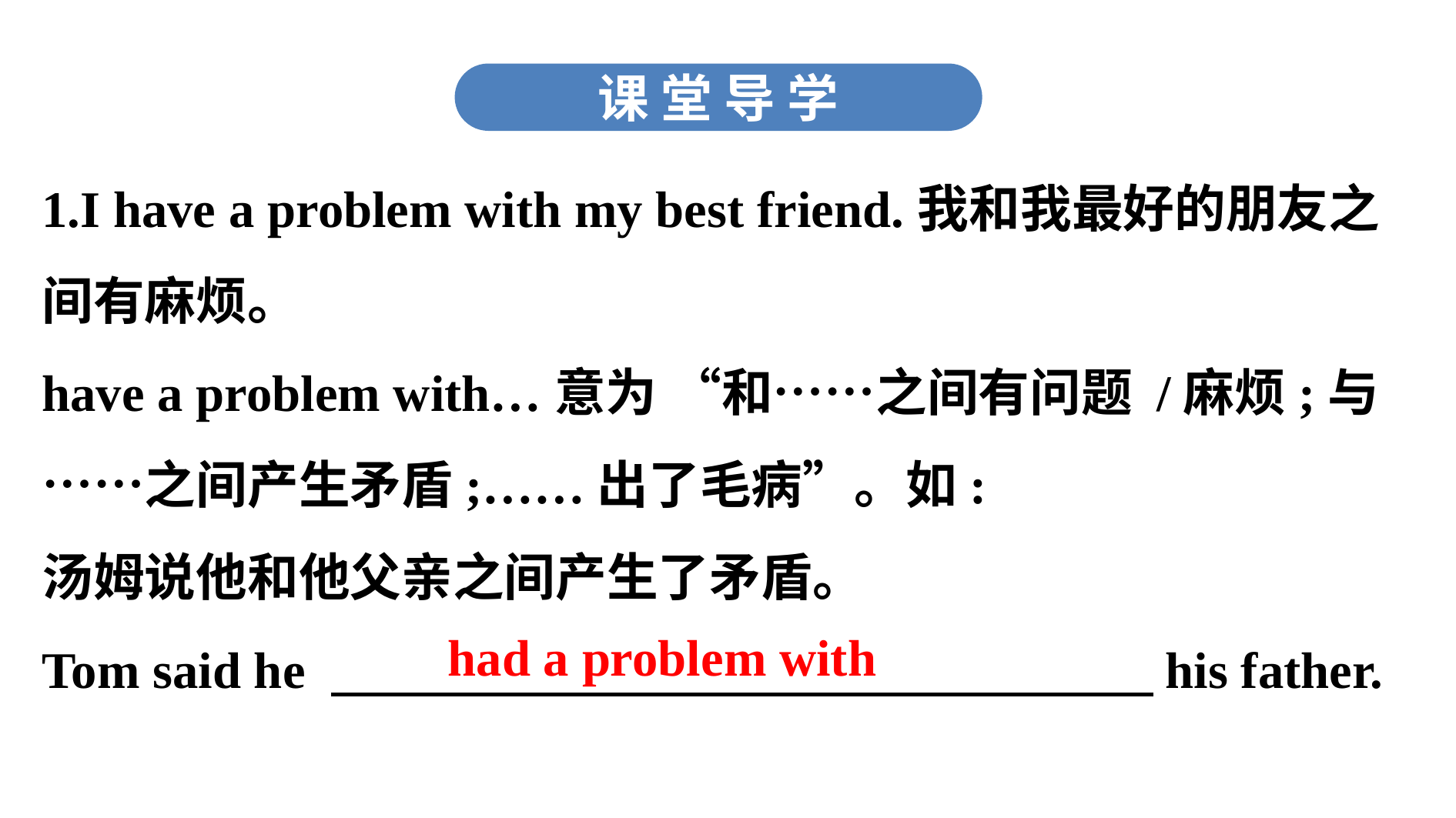

课 堂 导 学
1.I have a problem with my best friend.我和我最好的朋友之间有麻烦。
have a problem with…意为 “和……之间有问题 /麻烦;与……之间产生矛盾;……出了毛病”。如:
汤姆说他和他父亲之间产生了矛盾。
Tom said he 　　　　　　　　　　　　　　　　his father.
had a problem with